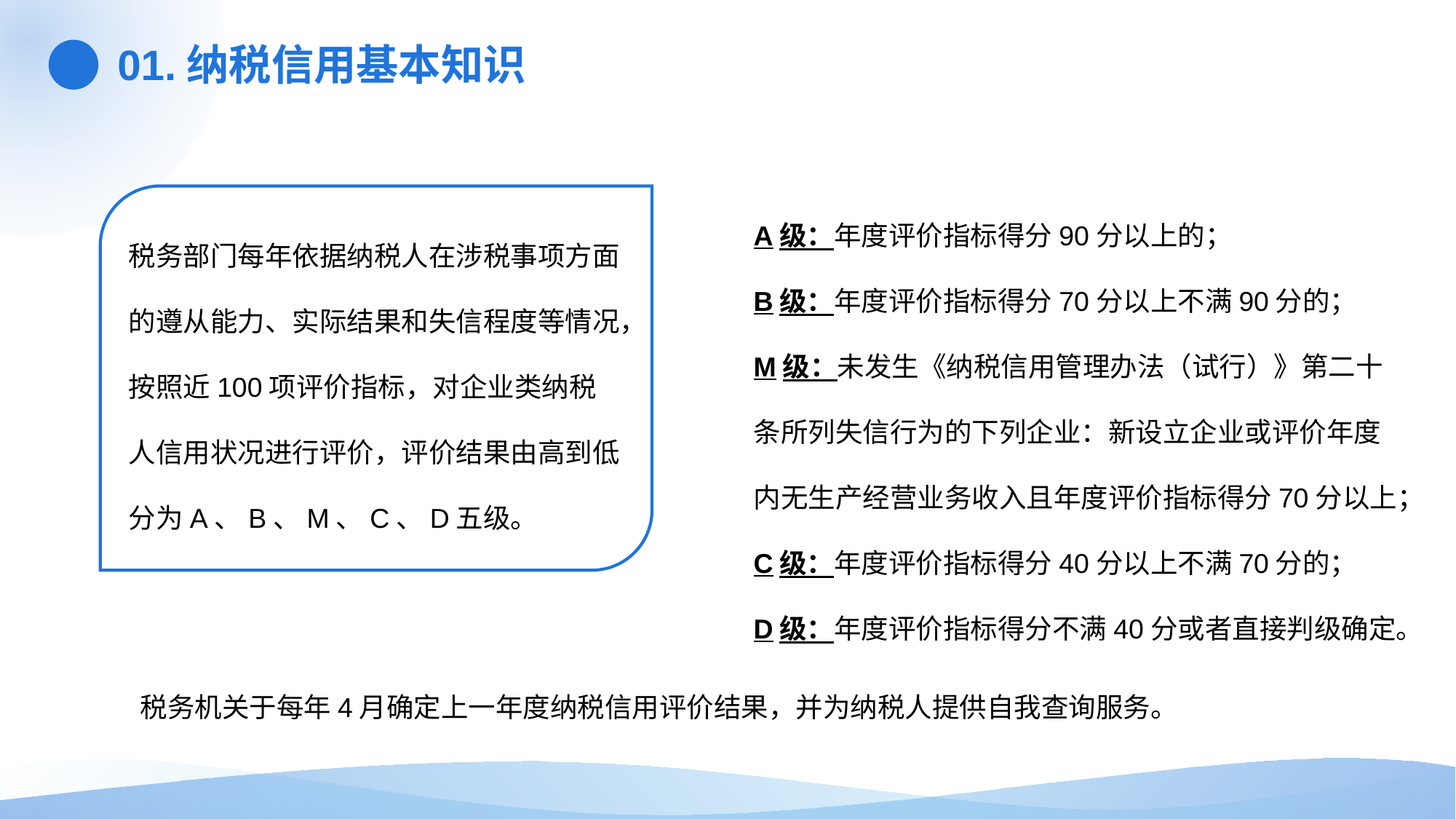

01.纳税信用基本知识

税务部门每年依据纳税人在涉税事项方面的遵从能力、实际结果和失信程度等情况，按照近100项评价指标，对企业类纳税人信用状况进行评价，评价结果由高到低分为A、B、M、C、D五级。

A级：年度评价指标得分90分以上的；
B级：年度评价指标得分70分以上不满90分的；
M级：未发生《纳税信用管理办法（试行）》第二十条所列失信行为的下列企业：新设立企业或评价年度内无生产经营业务收入且年度评价指标得分70分以上；
C级：年度评价指标得分40分以上不满70分的；
D级：年度评价指标得分不满40分或者直接判级确定。
税务机关于每年4月确定上一年度纳税信用评价结果，并为纳税人提供自我查询服务。